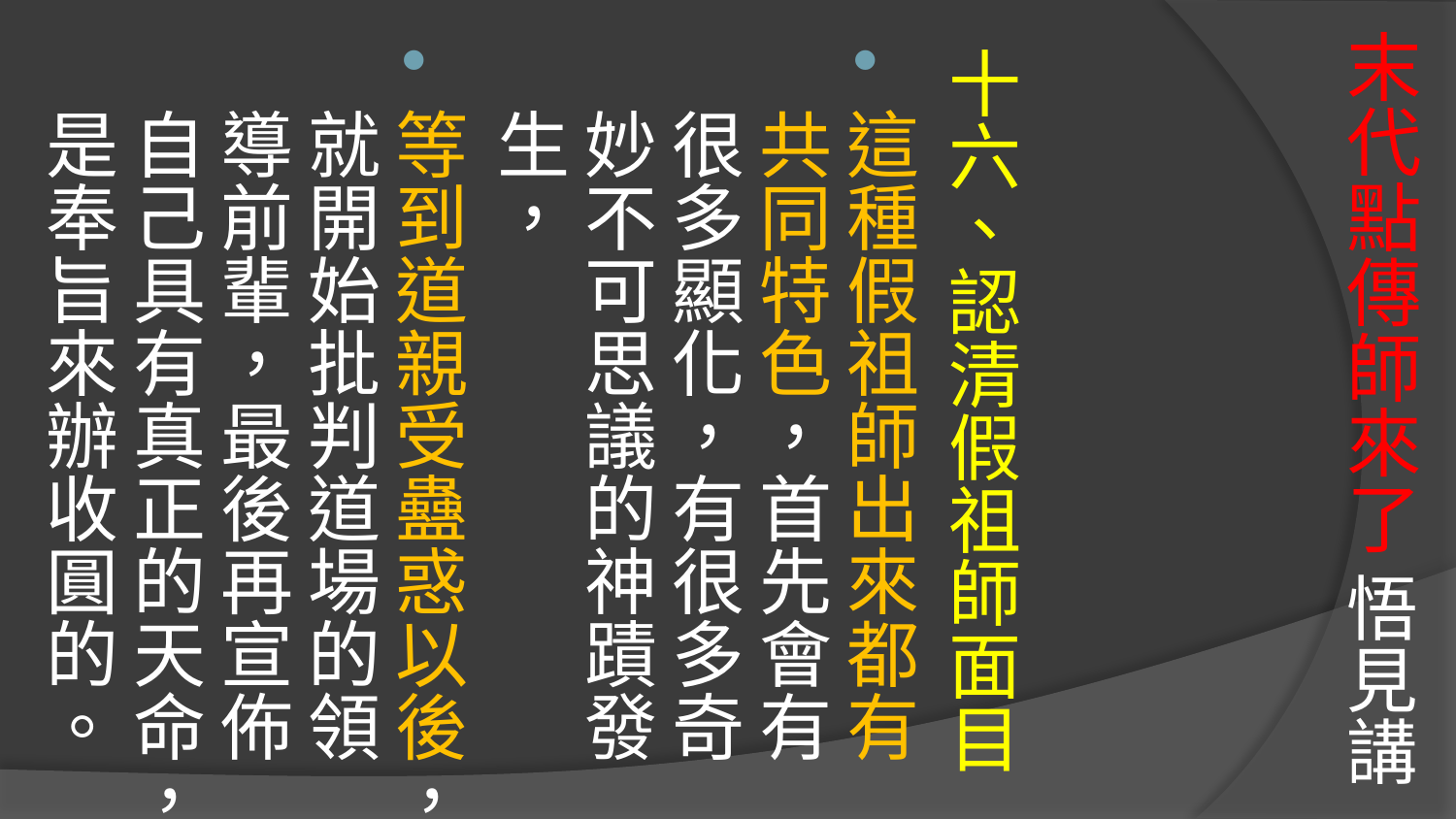

# 末代點傳師來了 悟見講
十六、認清假祖師面目
這種假祖師出來都有共同特色，首先會有很多顯化，有很多奇妙不可思議的神蹟發生，
等到道親受蠱惑以後，就開始批判道場的領導前輩，最後再宣佈自己具有真正的天命，是奉旨來辦收圓的。